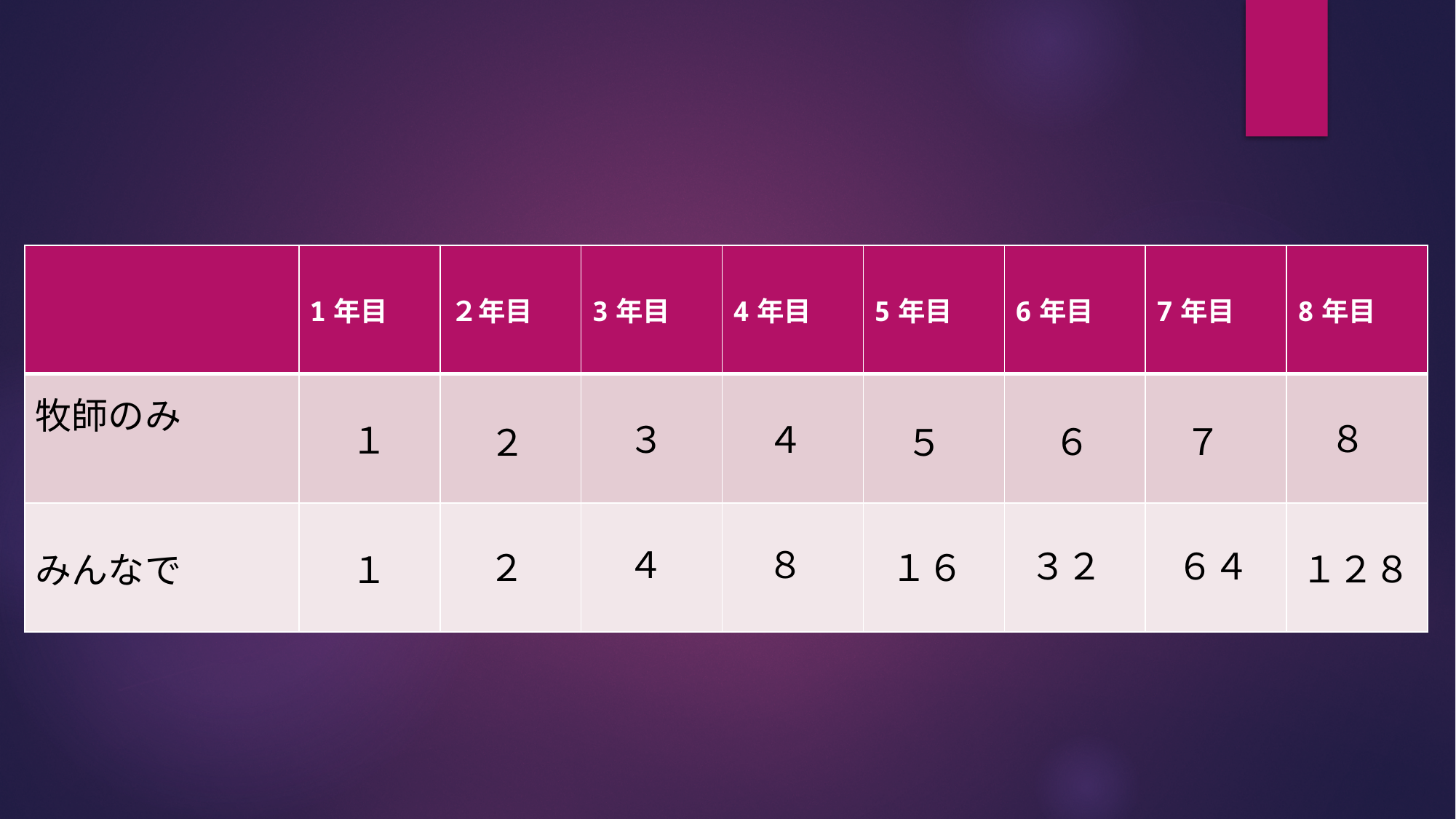

|  | 1年目 | ２年目 | 3年目 | 4年目 | 5年目 | 6年目 | 7年目 | 8年目 |
| --- | --- | --- | --- | --- | --- | --- | --- | --- |
| 牧師のみ | １ |  |  |  |  |  |  |  |
| みんなで | １ |  |  |  |  |  |  |  |
８
４
３
６
７
２
５
８
４
３２
６４
２
１６
１２８